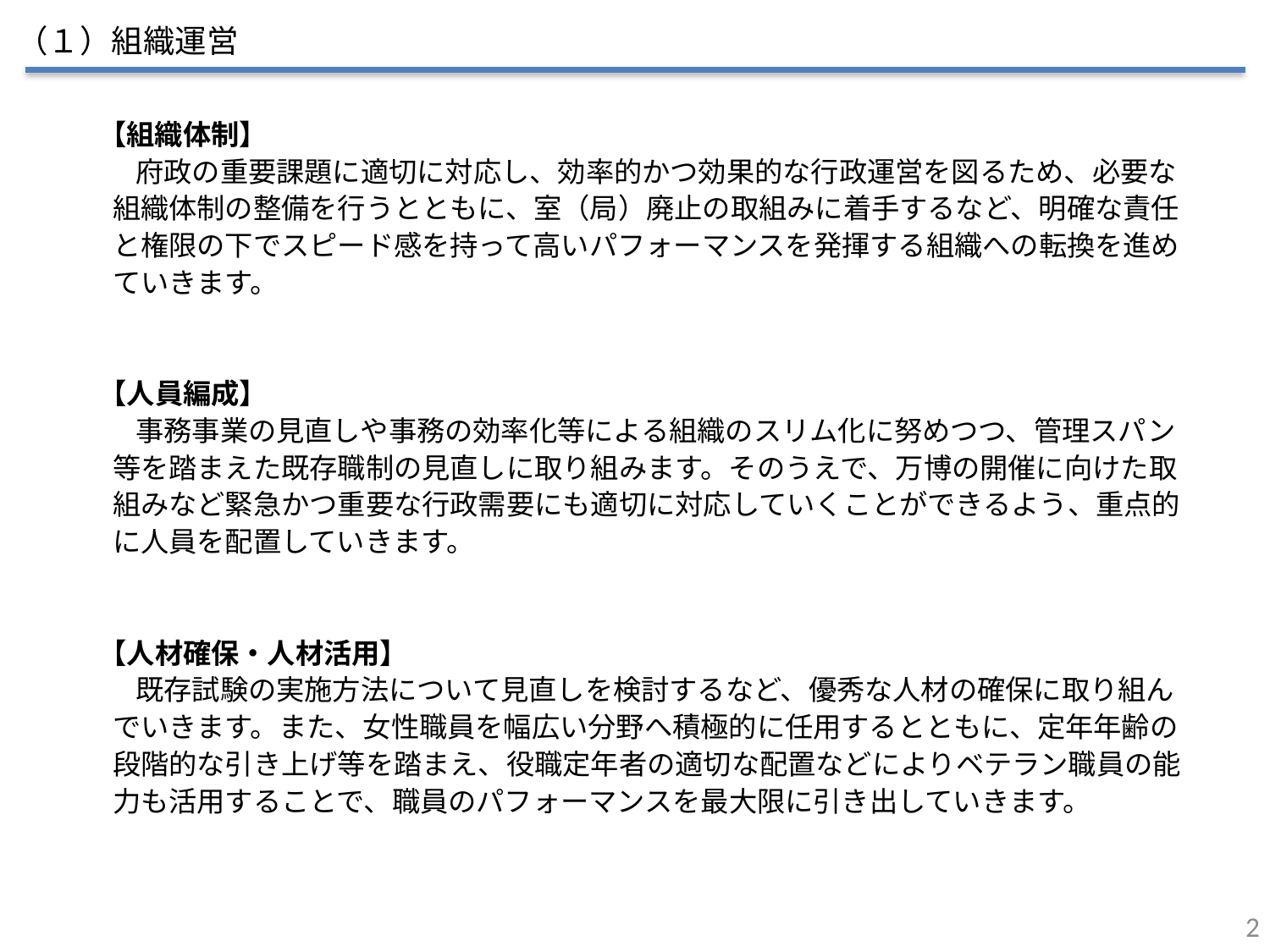

（１）組織運営
【組織体制】
府政の重要課題に適切に対応し、効率的かつ効果的な行政運営を図るため、必要な組織体制の整備を行うとともに、室（局）廃止の取組みに着手するなど、明確な責任と権限の下でスピード感を持って高いパフォーマンスを発揮する組織への転換を進めていきます。

【人員編成】
事務事業の見直しや事務の効率化等による組織のスリム化に努めつつ、管理スパン等を踏まえた既存職制の見直しに取り組みます。そのうえで、万博の開催に向けた取組みなど緊急かつ重要な行政需要にも適切に対応していくことができるよう、重点的に人員を配置していきます。

【人材確保・人材活用】
既存試験の実施方法について見直しを検討するなど、優秀な人材の確保に取り組んでいきます。また、女性職員を幅広い分野へ積極的に任用するとともに、定年年齢の段階的な引き上げ等を踏まえ、役職定年者の適切な配置などによりベテラン職員の能力も活用することで、職員のパフォーマンスを最大限に引き出していきます。
2